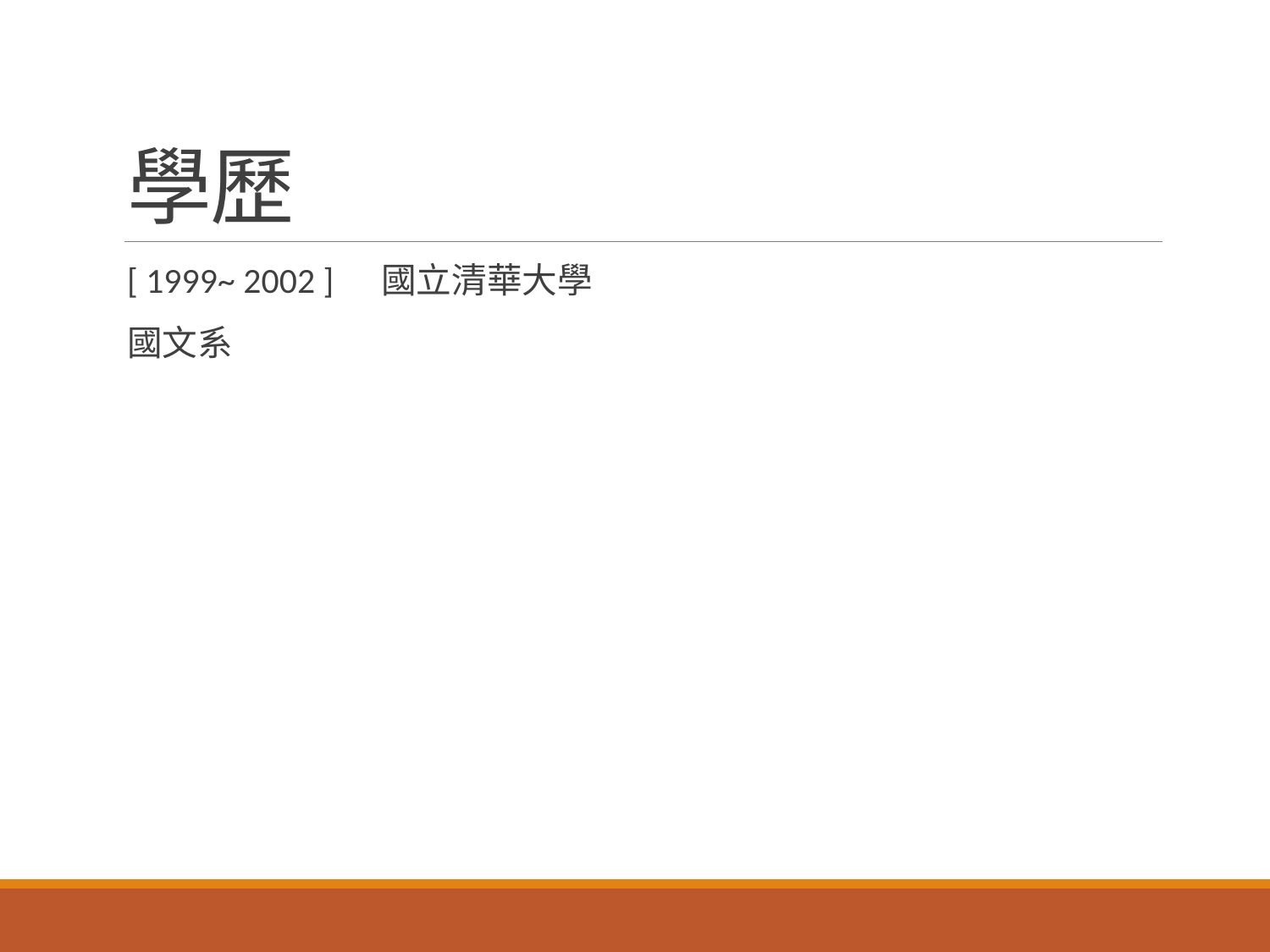

# 學歷
[ 1999~ 2002 ]	國立清華大學
國文系